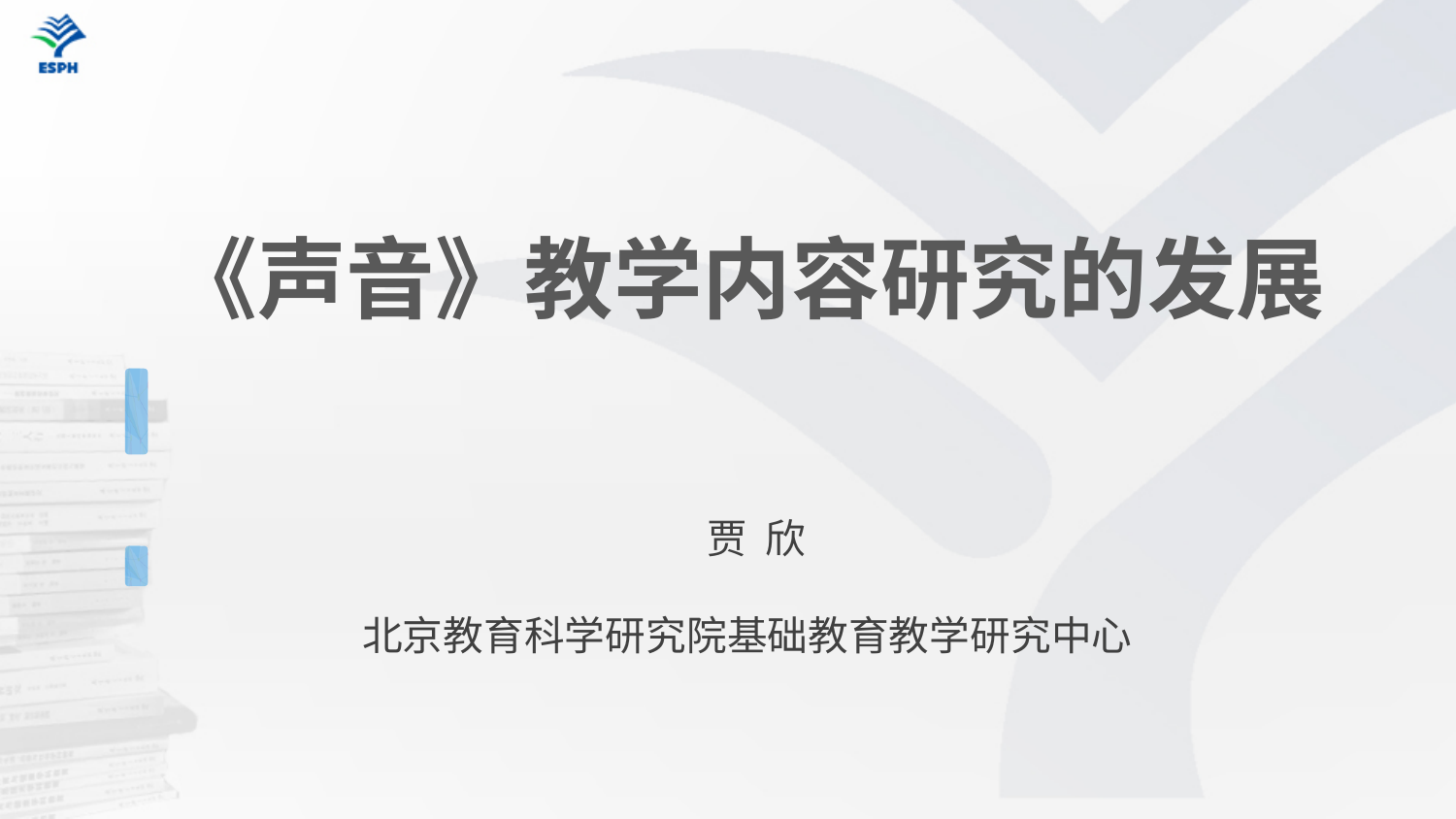

《声音》教学内容研究的发展

 贾  欣

北京教育科学研究院基础教育教学研究中心